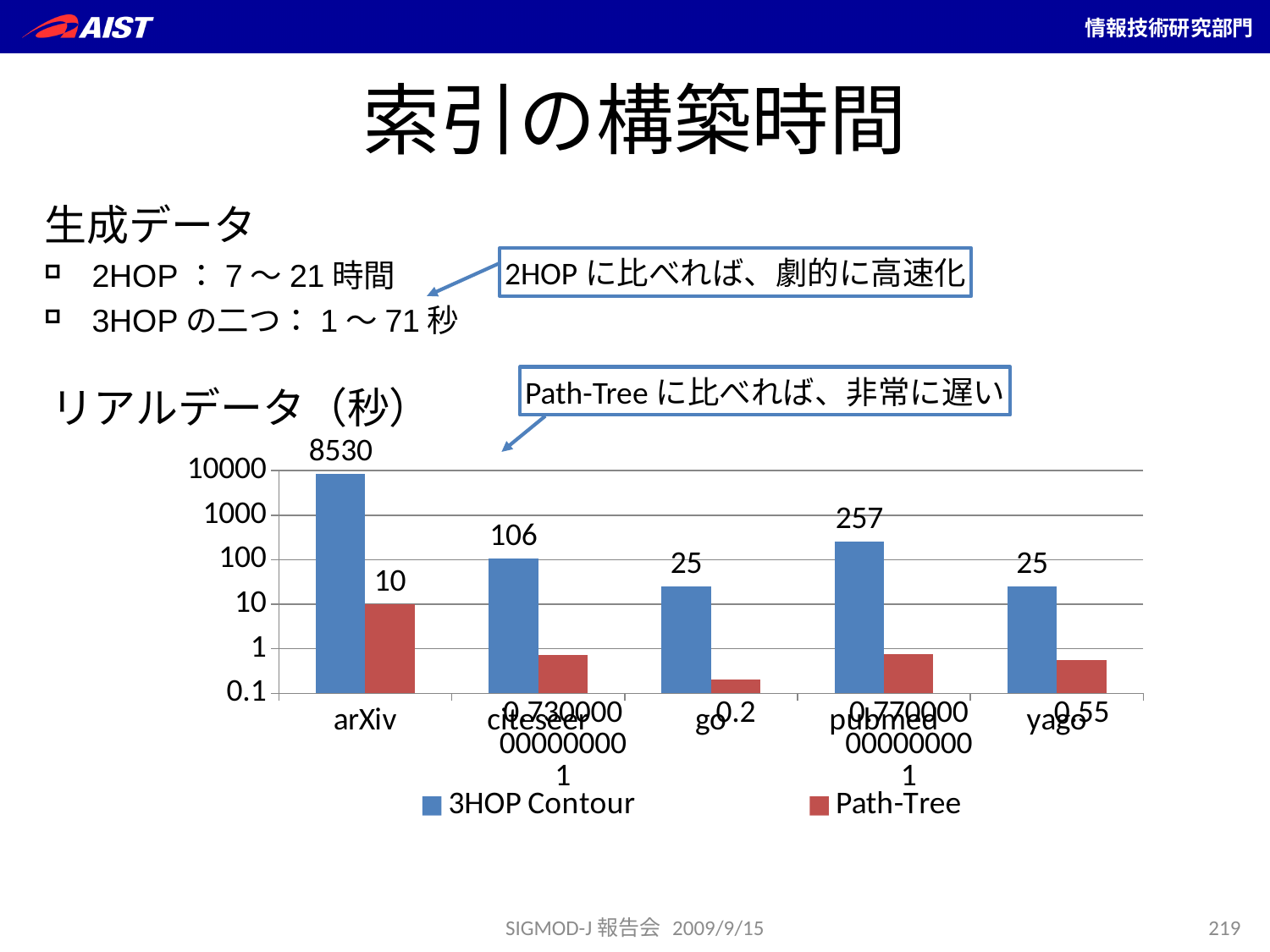

# 索引の構築時間
生成データ
2HOP：7～21時間
3HOPの二つ：1～71秒

2HOPに比べれば、劇的に高速化
Path-Treeに比べれば、非常に遅い
リアルデータ（秒）

### Chart

| Category | 3HOP Contour | Path-Tree |
|---|---|---|
| arXiv | 8530.0 | 10.0 |
| citeseer | 106.0 | 0.7300000000000006 |
| go | 25.0 | 0.2 |
| pubmed | 257.0 | 0.7700000000000008 |
| yago | 25.0 | 0.55 |
SIGMOD-J報告会 2009/9/15
219